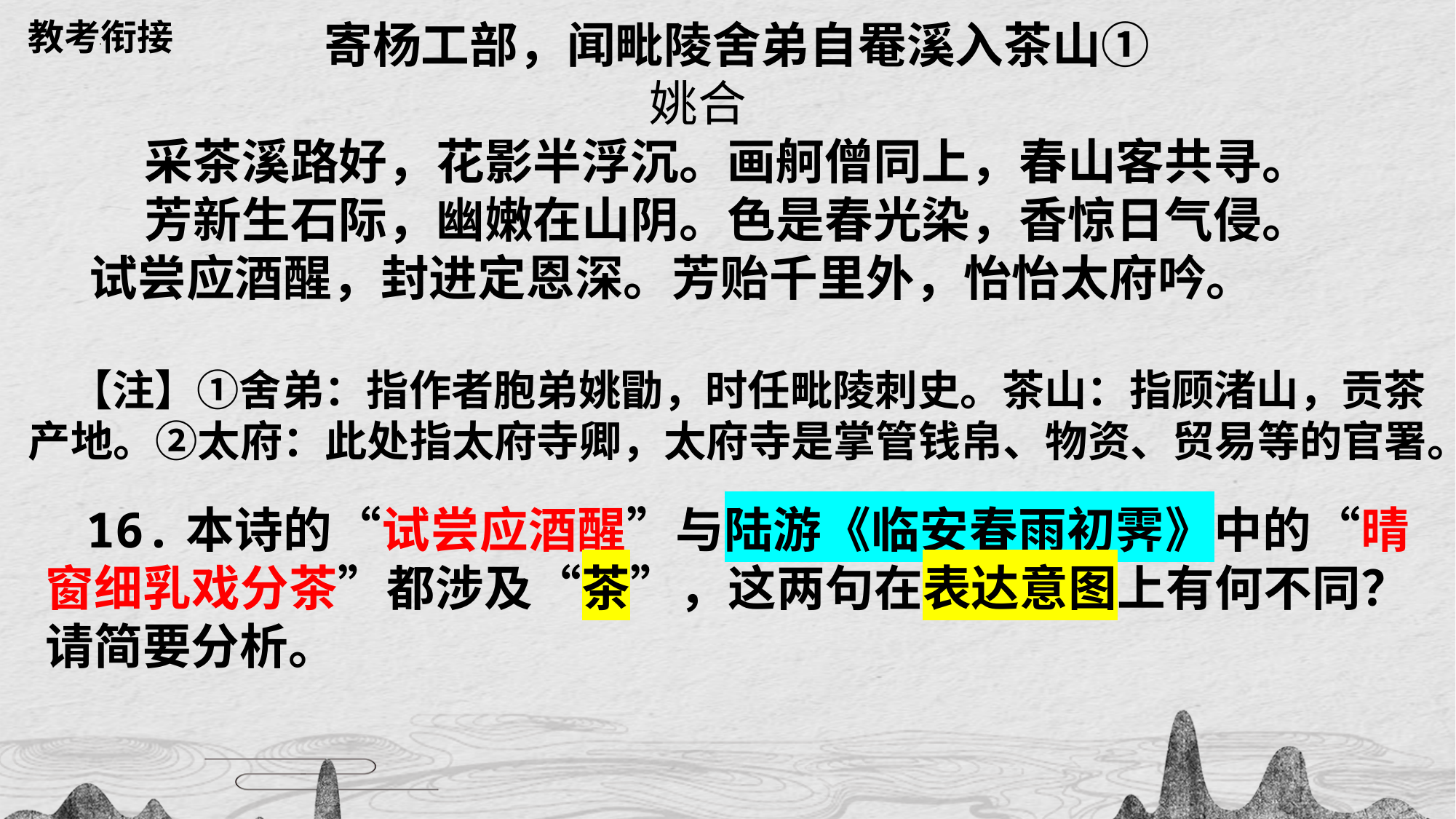

寄杨工部，闻毗陵舍弟自罨溪入茶山①
姚合
采茶溪路好，花影半浮沉。画舸僧同上，春山客共寻。
芳新生石际，幽嫩在山阴。色是春光染，香惊日气侵。
试尝应酒醒，封进定恩深。芳贻千里外，怡怡太府吟。
【注】①舍弟：指作者胞弟姚勖，时任毗陵刺史。茶山：指顾渚山，贡茶产地。②太府：此处指太府寺卿，太府寺是掌管钱帛、物资、贸易等的官署。
教考衔接
16.本诗的“试尝应酒醒”与陆游《临安春雨初霁》中的“晴窗细乳戏分茶”都涉及“茶”，这两句在表达意图上有何不同？请简要分析。